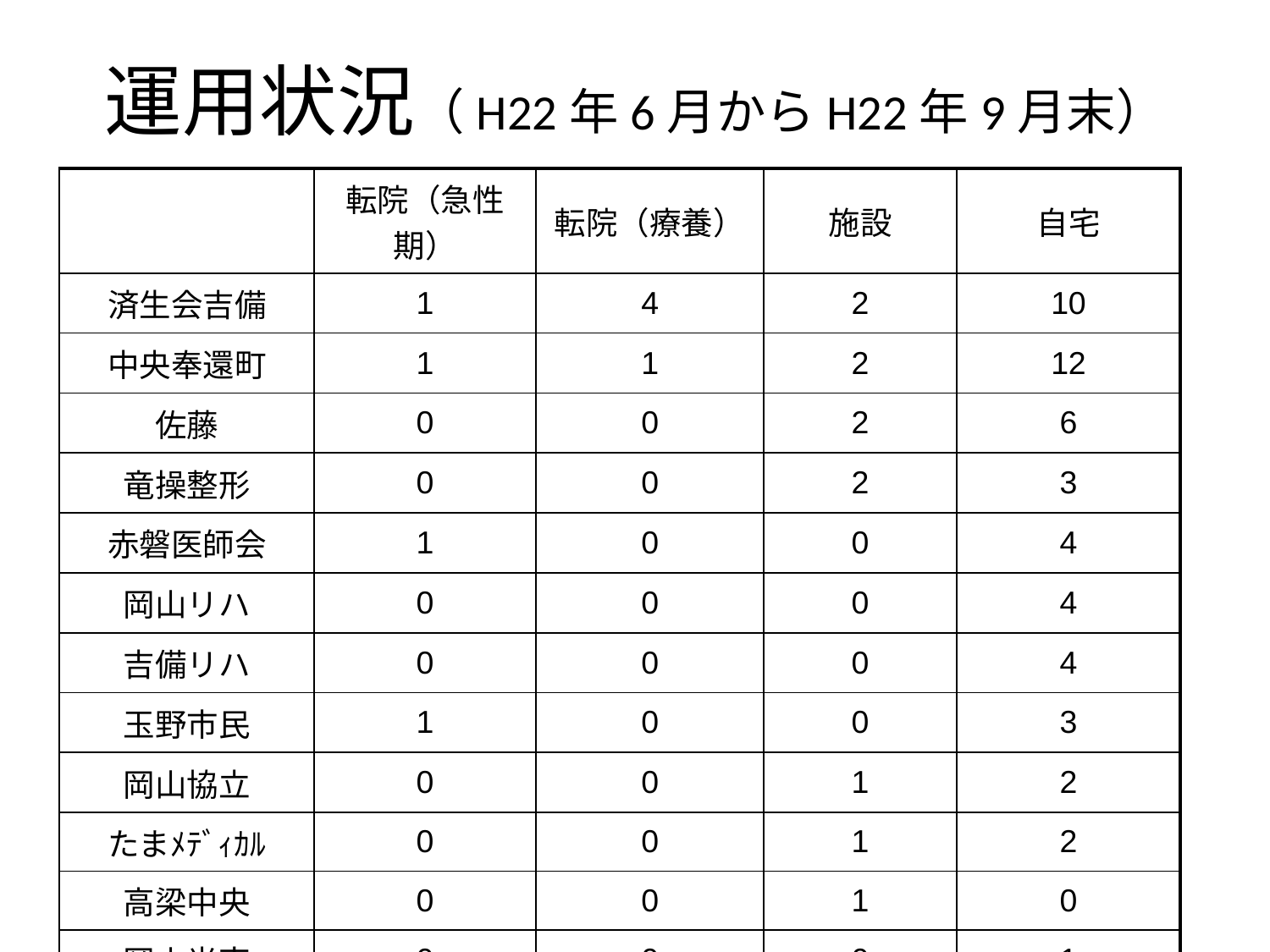

# 運用状況（H22年6月からH22年9月末）
|  | 転院（急性期） | 転院（療養） | 施設 | 自宅 |
| --- | --- | --- | --- | --- |
| 済生会吉備 | 1 | 4 | 2 | 10 |
| 中央奉還町 | 1 | 1 | 2 | 12 |
| 佐藤 | 0 | 0 | 2 | 6 |
| 竜操整形 | 0 | 0 | 2 | 3 |
| 赤磐医師会 | 1 | 0 | 0 | 4 |
| 岡山リハ | 0 | 0 | 0 | 4 |
| 吉備リハ | 0 | 0 | 0 | 4 |
| 玉野市民 | 1 | 0 | 0 | 3 |
| 岡山協立 | 0 | 0 | 1 | 2 |
| たまﾒﾃﾞｨｶﾙ | 0 | 0 | 1 | 2 |
| 高梁中央 | 0 | 0 | 1 | 0 |
| 岡山光南 | 0 | 0 | 0 | 1 |